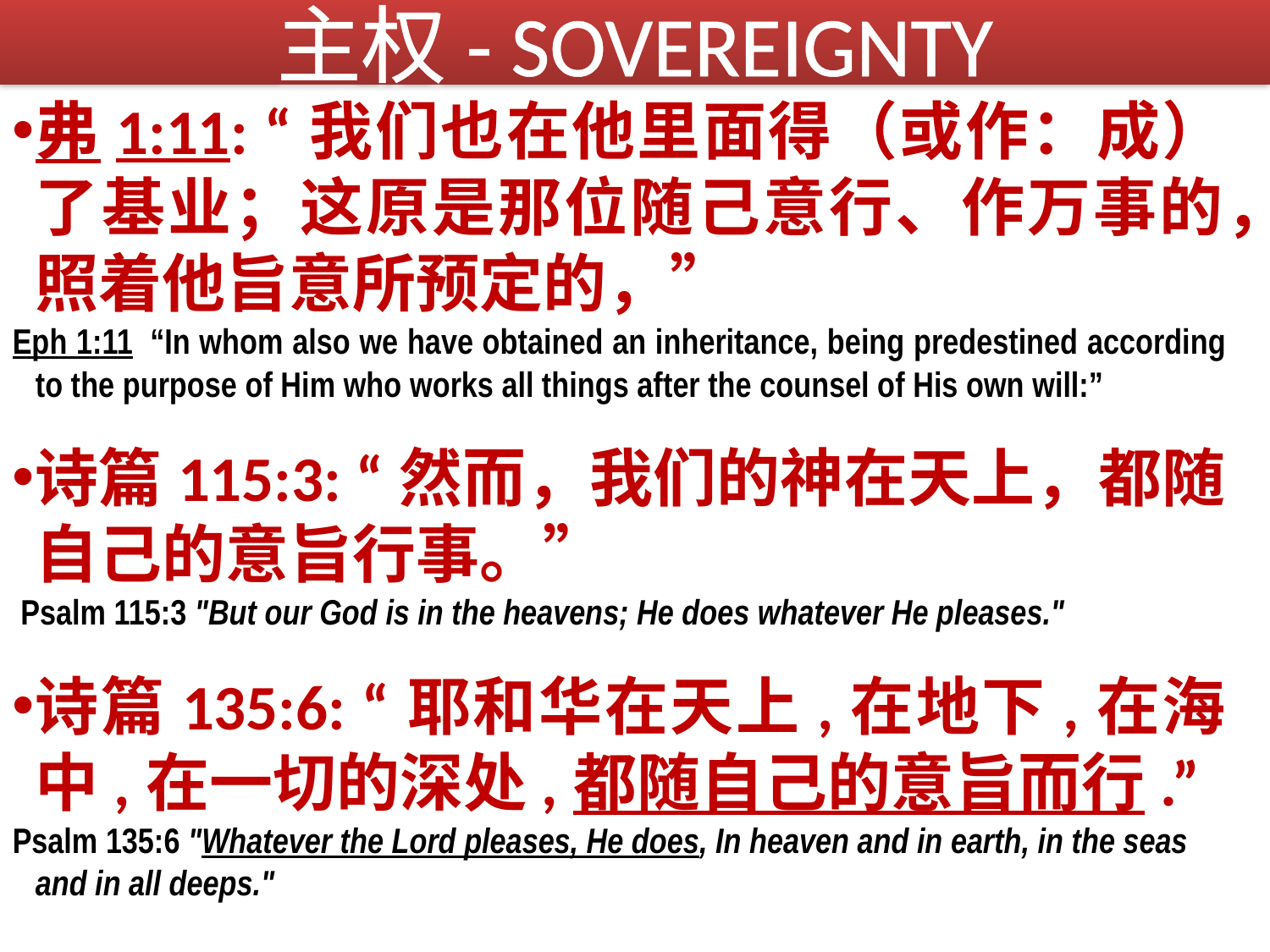

主权- SOVEREIGNTY
弗1:11: “我们也在他里面得（或作：成）了基业；这原是那位随己意行、作万事的，照着他旨意所预定的，”
Eph 1:11  “In whom also we have obtained an inheritance, being predestined according to the purpose of Him who works all things after the counsel of His own will:”

诗篇115:3: “然而，我们的神在天上，都随自己的意旨行事。”
 Psalm 115:3 "But our God is in the heavens; He does whatever He pleases."

诗篇135:6: “耶和华在天上,在地下,在海中,在一切的深处,都随自己的意旨而行.”
Psalm 135:6 "Whatever the Lord pleases, He does, In heaven and in earth, in the seas and in all deeps."